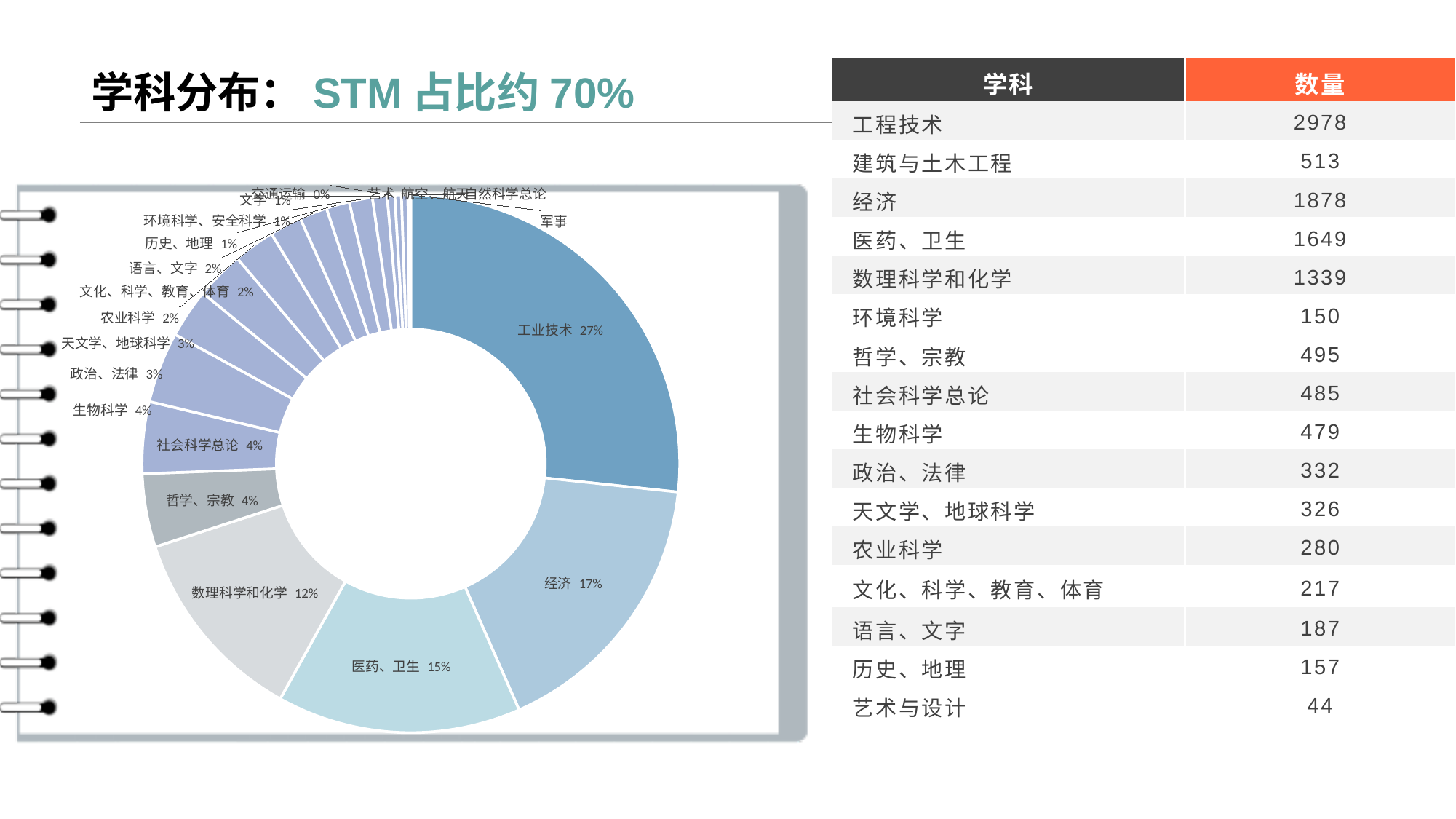

# 学科分布：STM占比约70%
| 学科 | 数量 |
| --- | --- |
| 工程技术 | 2978 |
| 建筑与土木工程 | 513 |
| 经济 | 1878 |
| 医药、卫生 | 1649 |
| 数理科学和化学 | 1339 |
| 环境科学 | 150 |
| 哲学、宗教 | 495 |
| 社会科学总论 | 485 |
| 生物科学 | 479 |
| 政治、法律 | 332 |
| 天文学、地球科学 | 326 |
| 农业科学 | 280 |
| 文化、科学、教育、体育 | 217 |
| 语言、文字 | 187 |
| 历史、地理 | 157 |
| 艺术与设计 | 44 |

### Chart

| Category | 数量 |
|---|---|
| 工业技术 | 2999.0 |
| 经济 | 1878.0 |
| 医药、卫生 | 1649.0 |
| 数理科学和化学 | 1339.0 |
| 哲学、宗教 | 495.0 |
| 社会科学总论 | 485.0 |
| 生物科学 | 479.0 |
| 政治、法律 | 332.0 |
| 天文学、地球科学 | 326.0 |
| 农业科学 | 280.0 |
| 文化、科学、教育、体育 | 217.0 |
| 语言、文字 | 187.0 |
| 历史、地理 | 157.0 |
| 环境科学、安全科学 | 157.0 |
| 文学 | 99.0 |
| 交通运输 | 51.0 |
| 艺术 | 44.0 |
| 航空、航天 | 44.0 |
| 自然科学总论 | 14.0 |
| 军事 | 5.0 |